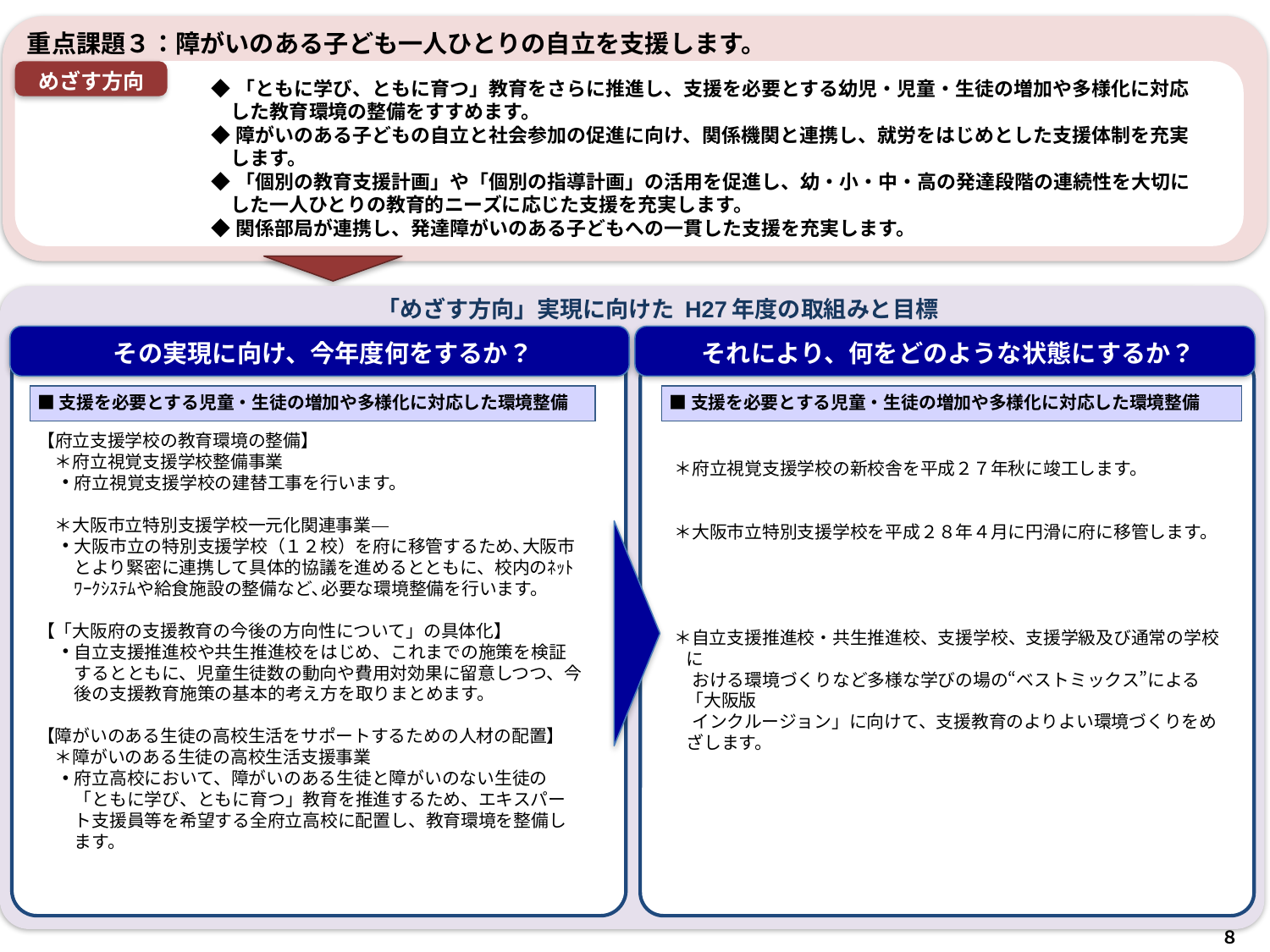

重点課題３：障がいのある子ども一人ひとりの自立を支援します。
◆「ともに学び、ともに育つ」教育をさらに推進し、支援を必要とする幼児・児童・生徒の増加や多様化に対応
　した教育環境の整備をすすめます。
◆障がいのある子どもの自立と社会参加の促進に向け、関係機関と連携し、就労をはじめとした支援体制を充実
　します。
◆「個別の教育支援計画」や「個別の指導計画」の活用を促進し、幼・小・中・高の発達段階の連続性を大切に
　した一人ひとりの教育的ニーズに応じた支援を充実します。
◆関係部局が連携し、発達障がいのある子どもへの一貫した支援を充実します。
めざす方向

　　 「めざす方向」実現に向けた H27年度の取組みと目標
その実現に向け、今年度何をするか？
それにより、何をどのような状態にするか？

■支援を必要とする児童・生徒の増加や多様化に対応した環境整備
■支援を必要とする児童・生徒の増加や多様化に対応した環境整備
【府立支援学校の教育環境の整備】
　＊府立視覚支援学校整備事業
府立視覚支援学校の建替工事を行います。

　＊大阪市立特別支援学校一元化関連事業
大阪市立の特別支援学校（１２校）を府に移管するため､大阪市とより緊密に連携して具体的協議を進めるとともに、校内のﾈｯﾄﾜｰｸｼｽﾃﾑや給食施設の整備など､必要な環境整備を行います。

【「大阪府の支援教育の今後の方向性について」の具体化】
自立支援推進校や共生推進校をはじめ、これまでの施策を検証するとともに、児童生徒数の動向や費用対効果に留意しつつ、今後の支援教育施策の基本的考え方を取りまとめます。

【障がいのある生徒の高校生活をサポートするための人材の配置】
　＊障がいのある生徒の高校生活支援事業
府立高校において、障がいのある生徒と障がいのない生徒の「ともに学び、ともに育つ」教育を推進するため、エキスパート支援員等を希望する全府立高校に配置し、教育環境を整備します。

＊府立視覚支援学校の新校舎を平成２７年秋に竣工します。

＊大阪市立特別支援学校を平成２８年４月に円滑に府に移管します。

＊自立支援推進校・共生推進校、支援学校、支援学級及び通常の学校に
　おける環境づくりなど多様な学びの場の“ベストミックス”による「大阪版
　インクルージョン」に向けて、支援教育のよりよい環境づくりをめざします。

６
１０
８